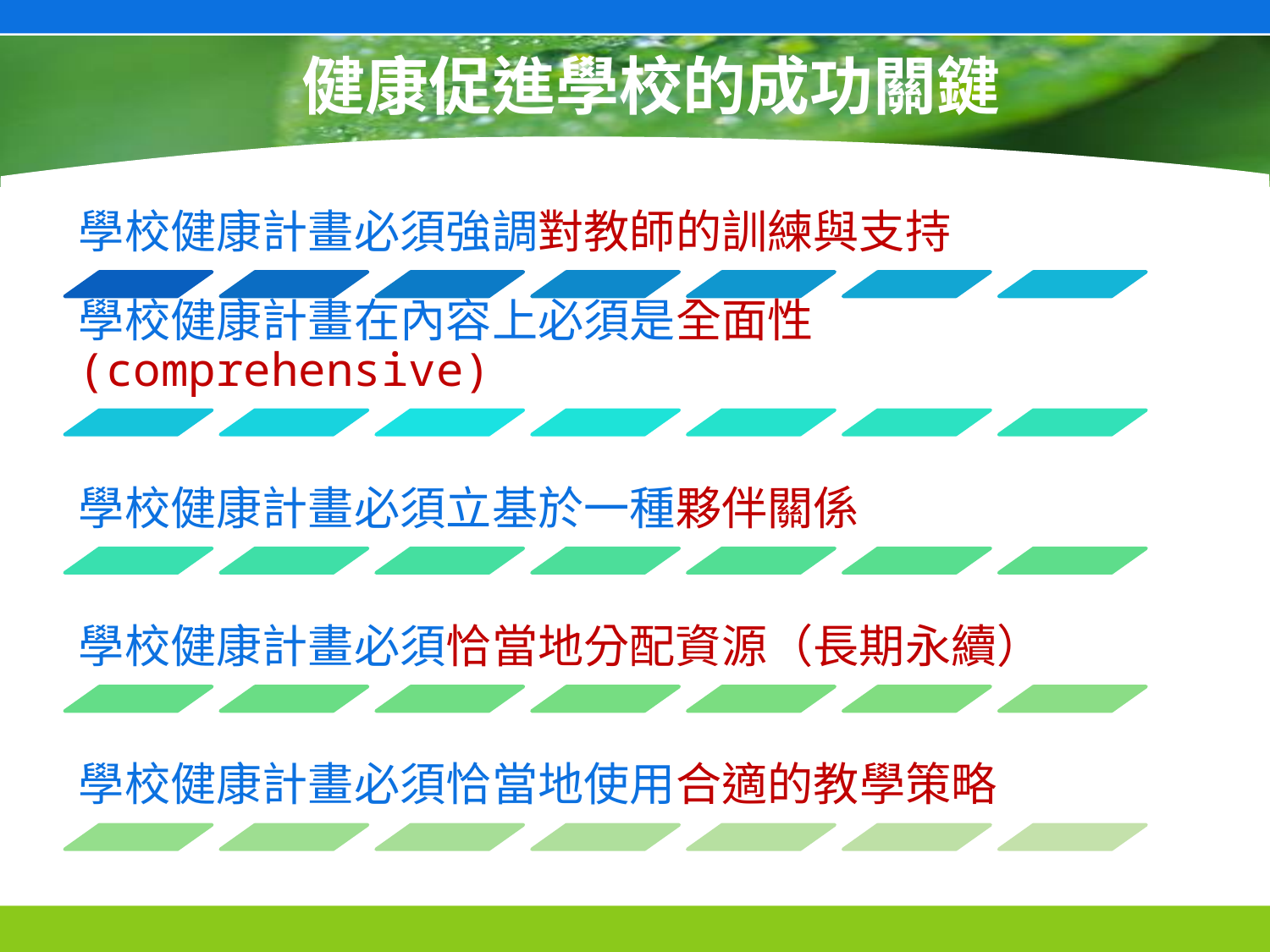

# 健康促進學校的成功關鍵
學校健康計畫必須強調對教師的訓練與支持
學校健康計畫在內容上必須是全面性(comprehensive)
學校健康計畫必須立基於一種夥伴關係
學校健康計畫必須恰當地分配資源（長期永續）
學校健康計畫必須恰當地使用合適的教學策略